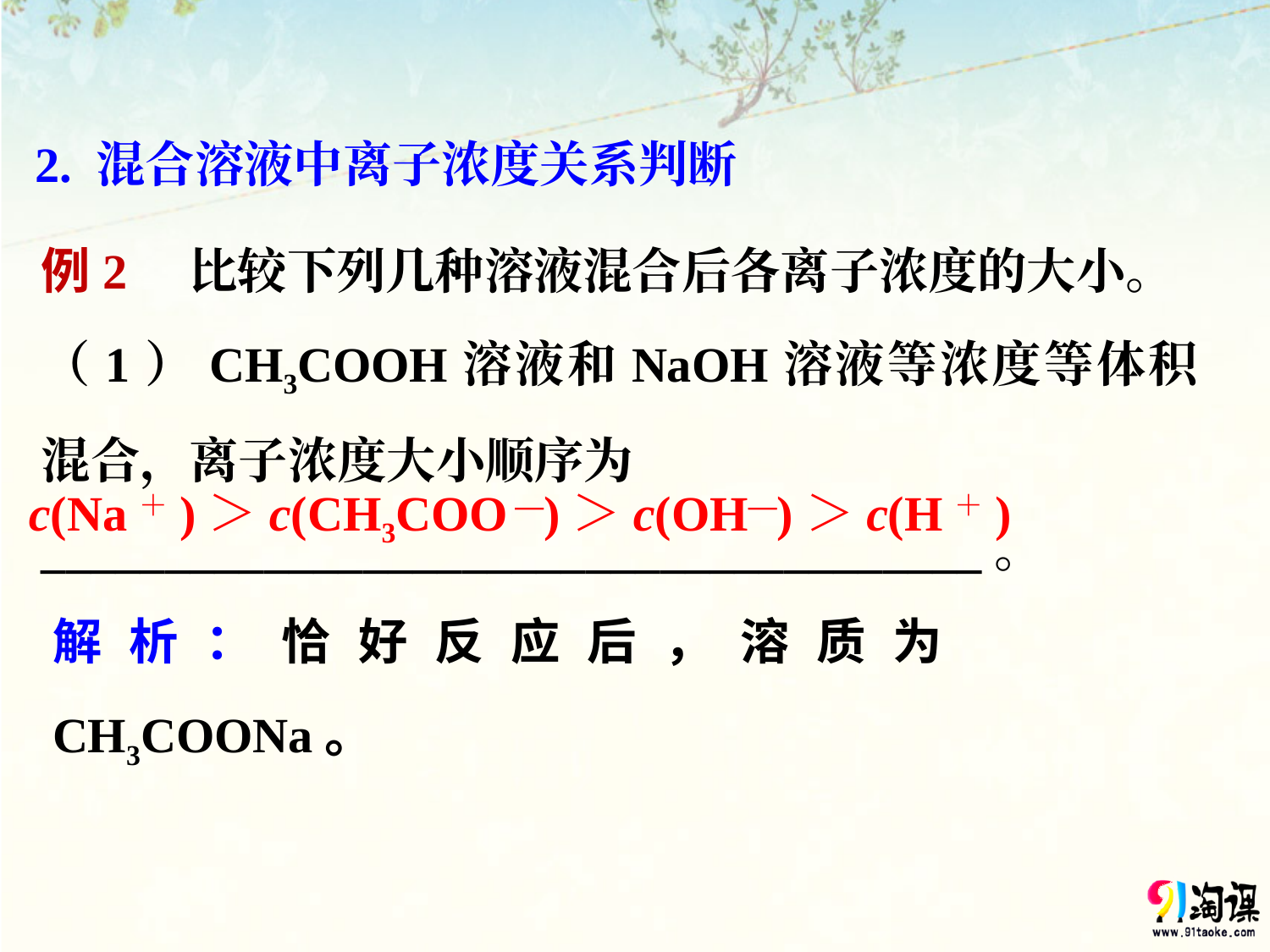

2. 混合溶液中离子浓度关系判断
例2　比较下列几种溶液混合后各离子浓度的大小。
（1）CH3COOH溶液和NaOH溶液等浓度等体积混合，离子浓度大小顺序为
______________________________________。
c(Na＋)＞c(CH3COO —)＞c(OH—)＞c(H＋)
解析：恰好反应后，溶质为CH3COONa。